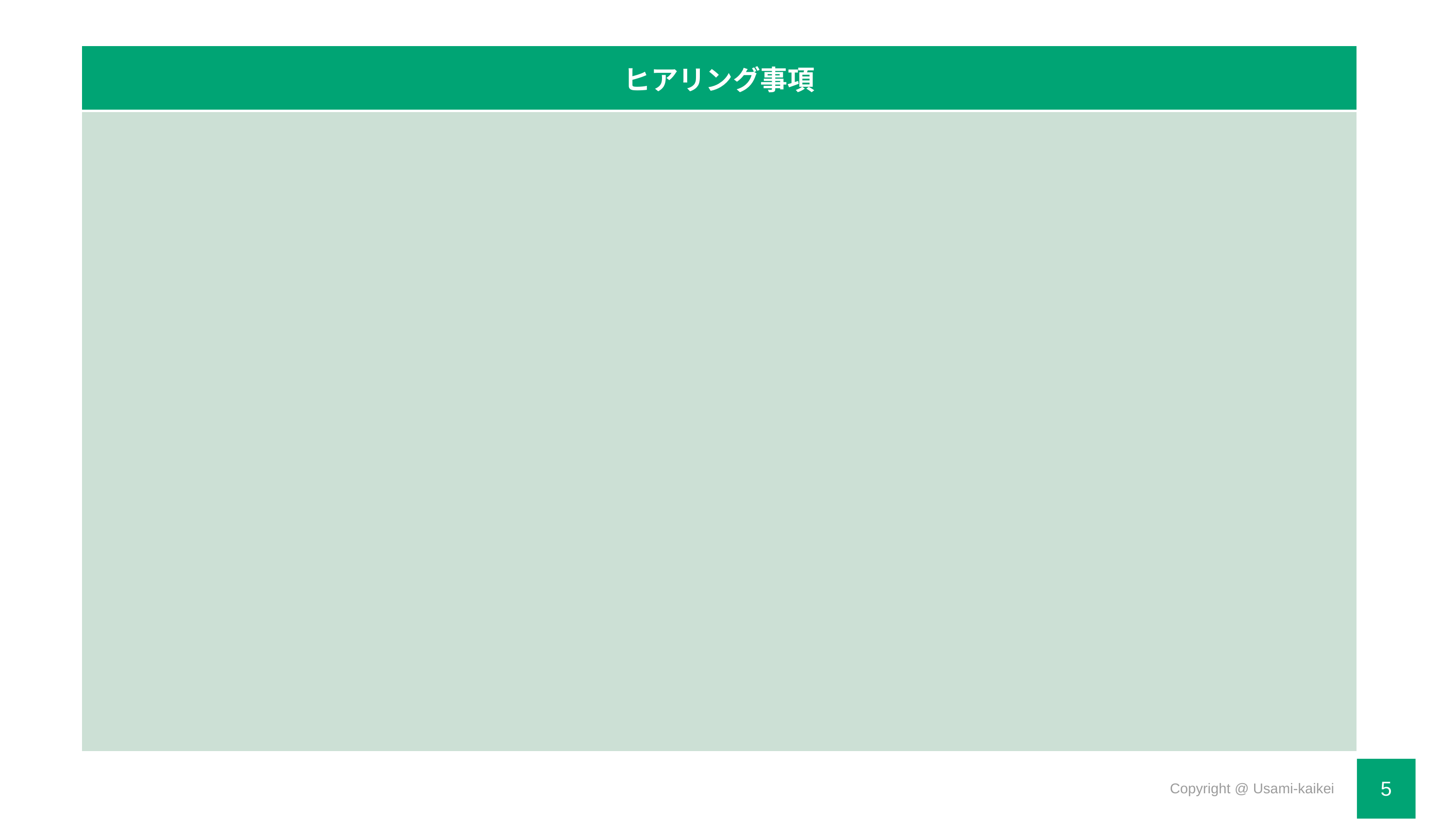

| ヒアリング事項 |
| --- |
|  |
Copyright @ Usami-kaikei
5